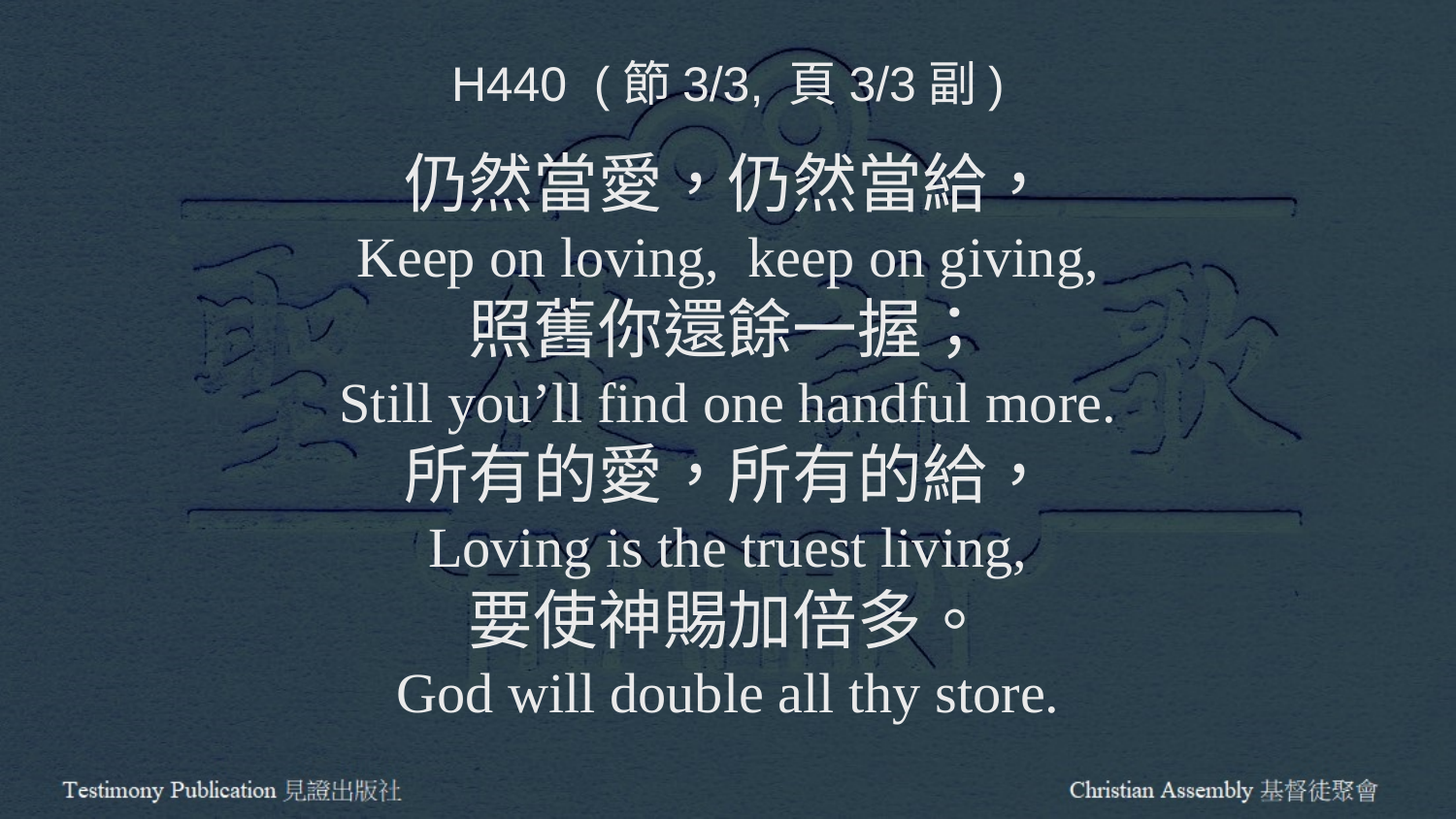

H440  (節3/3, 頁3/3副)

仍然當愛，仍然當給，
Keep on loving,  keep on giving,
照舊你還餘一握；
Still you’ll find one handful more.
所有的愛，所有的給，
Loving is the truest living,
要使神賜加倍多。
God will double all thy store.